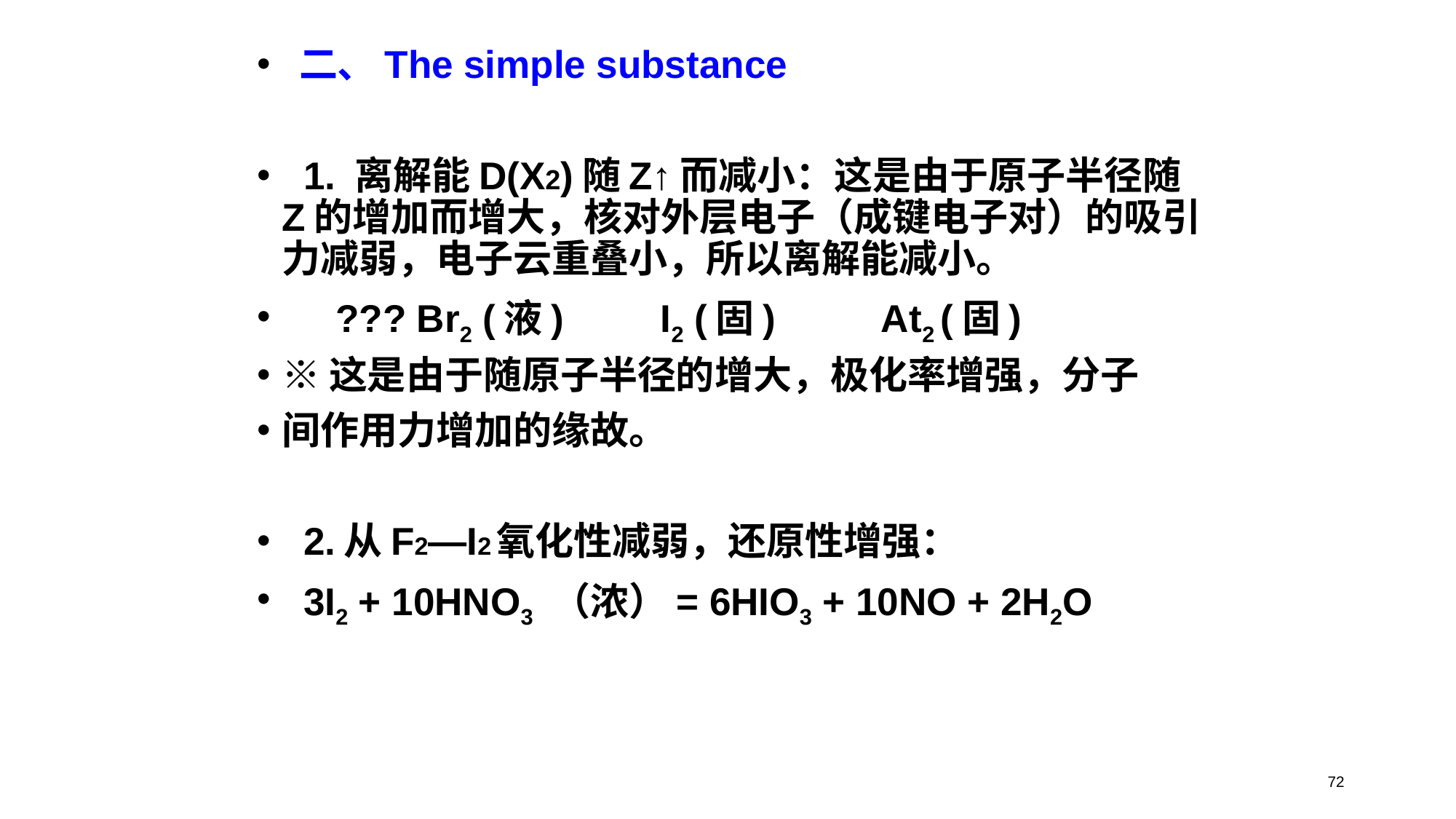

二、The simple substance

  1. 离解能D(X2)随Z↑而减小：这是由于原子半径随Z的增加而增大，核对外层电子（成键电子对）的吸引力减弱，电子云重叠小，所以离解能减小。
     ??? Br2 (液)         I2 (固)          At2 (固)
※这是由于随原子半径的增大，极化率增强，分子
间作用力增加的缘故。

  2.从F2—I2氧化性减弱，还原性增强：
  3I2 + 10HNO3 （浓）= 6HIO3 + 10NO + 2H2O
72